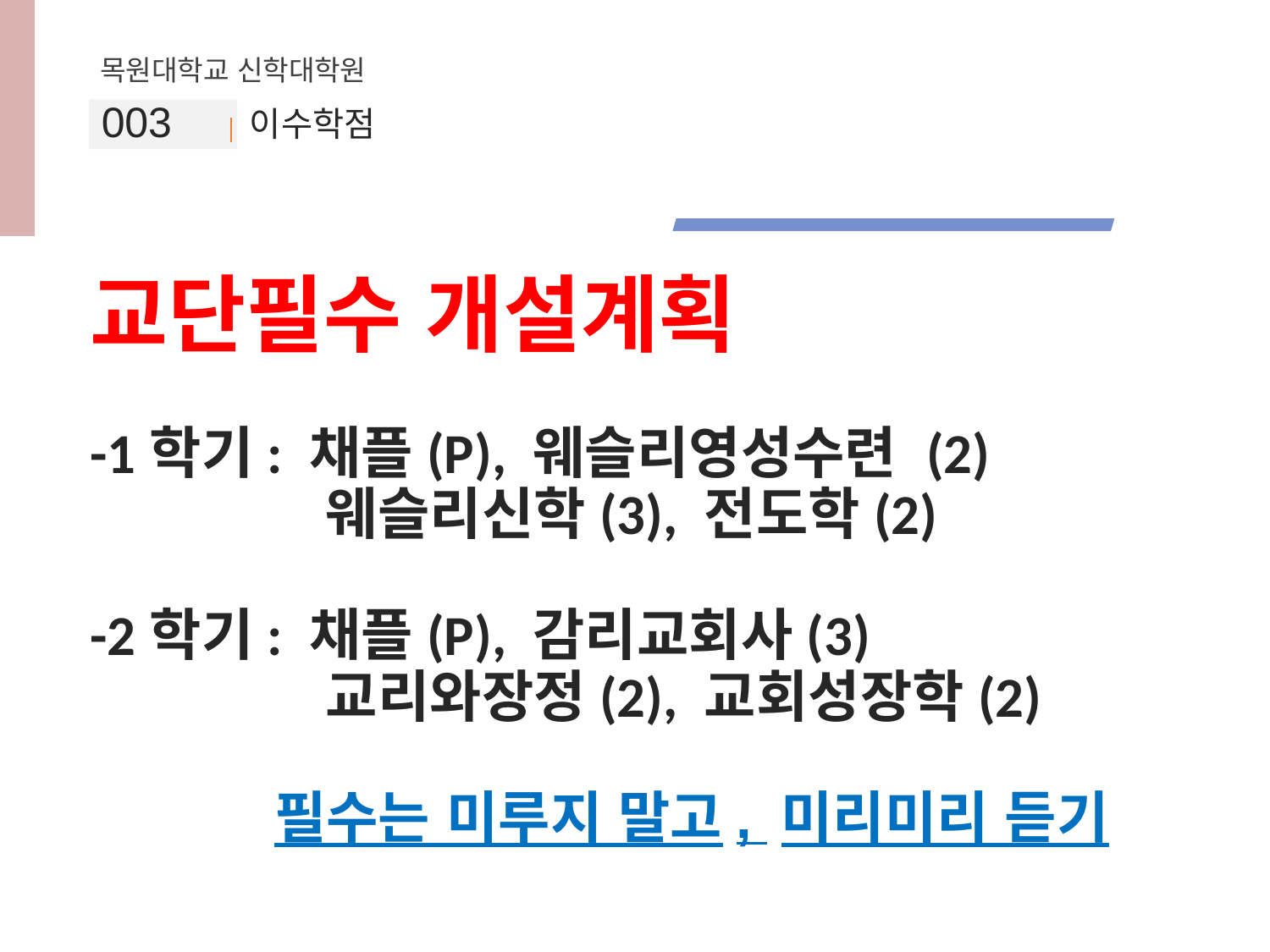

목원대학교 신학대학원
003
# 이수학점
교단필수 개설계획

-1학기: 채플(P), 웨슬리영성수련 (2)
              웨슬리신학(3), 전도학(2)

-2학기: 채플(P), 감리교회사(3)
              교리와장정(2), 교회성장학(2)

필수는 미루지 말고, 미리미리 듣기